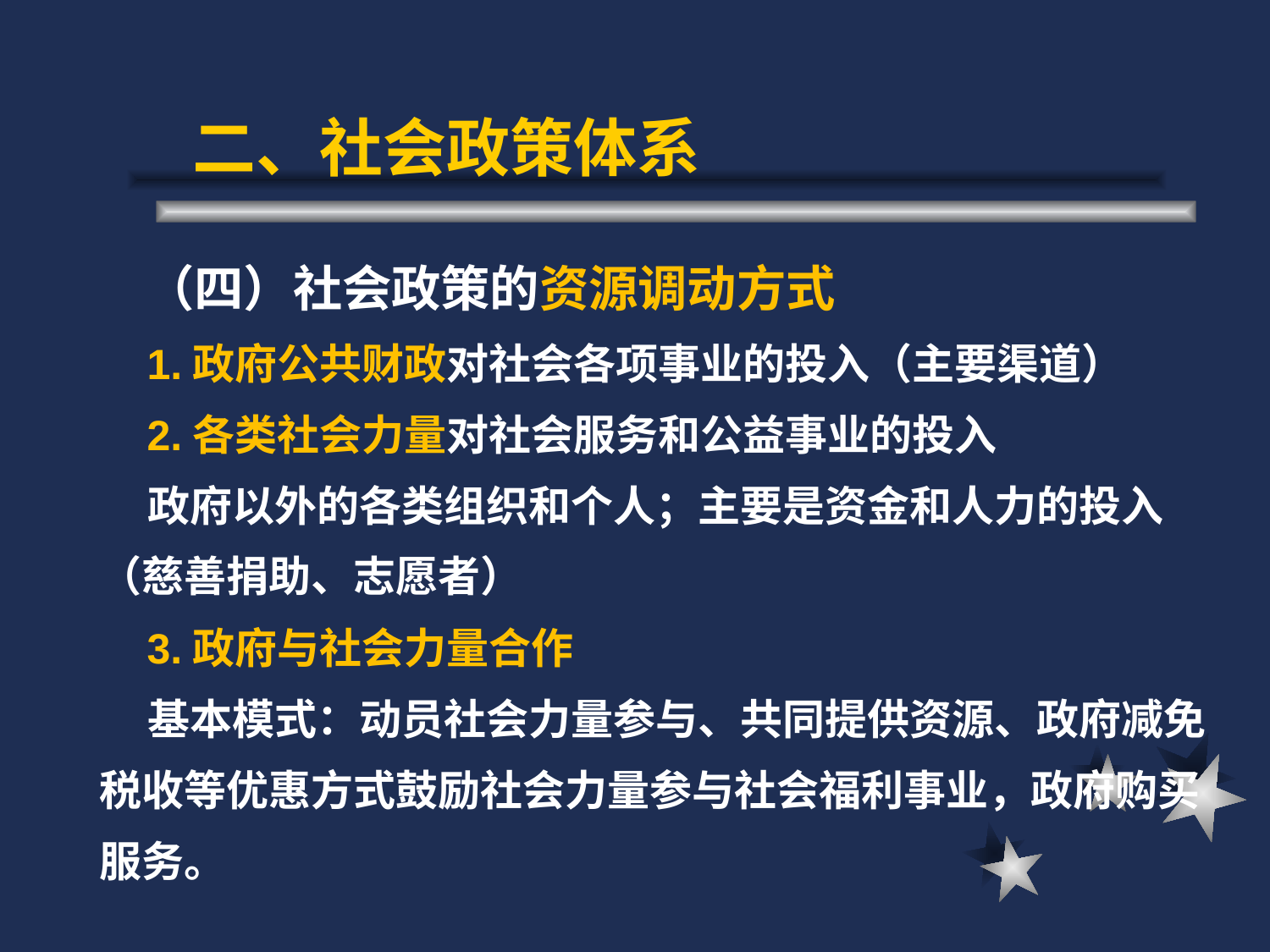

# 二、社会政策体系
   （四）社会政策的资源调动方式
    1.政府公共财政对社会各项事业的投入（主要渠道）
    2.各类社会力量对社会服务和公益事业的投入
    政府以外的各类组织和个人；主要是资金和人力的投入（慈善捐助、志愿者）
    3.政府与社会力量合作
    基本模式：动员社会力量参与、共同提供资源、政府减免税收等优惠方式鼓励社会力量参与社会福利事业，政府购买服务。

23